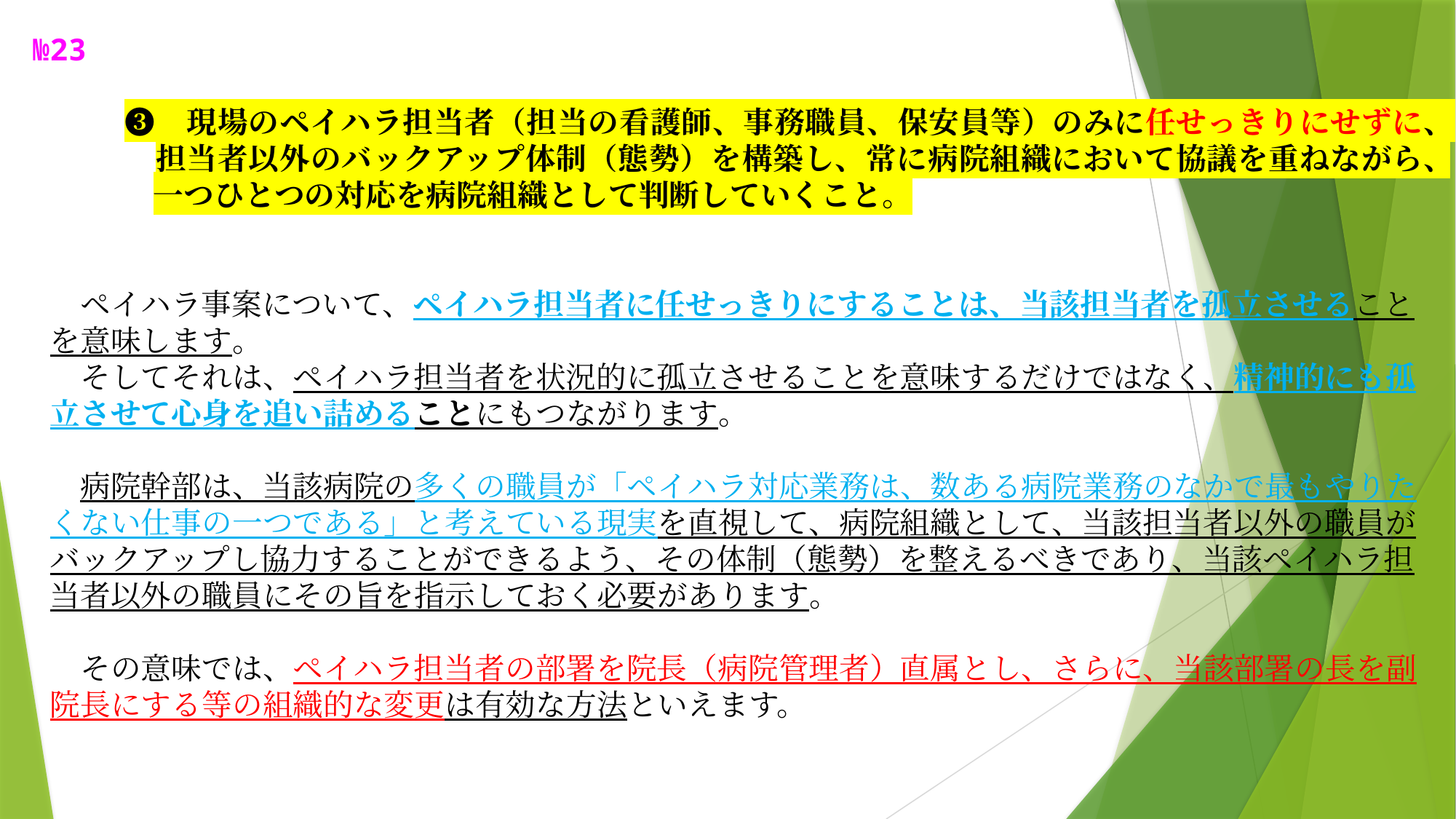

№23

　　　❸　現場のペイハラ担当者（担当の看護師、事務職員、保安員等）のみに任せっきりにせずに、
　　　　担当者以外のバックアップ体制（態勢）を構築し、常に病院組織において協議を重ねながら、
　　　　一つひとつの対応を病院組織として判断していくこと。

　ペイハラ事案について、ペイハラ担当者に任せっきりにすることは、当該担当者を孤立させること
を意味します。
　そしてそれは、ペイハラ担当者を状況的に孤立させることを意味するだけではなく、精神的にも孤
立させて心身を追い詰めることにもつながります。

　病院幹部は、当該病院の多くの職員が「ペイハラ対応業務は、数ある病院業務のなかで最もやりた
くない仕事の一つである」と考えている現実を直視して、病院組織として、当該担当者以外の職員が
バックアップし協力することができるよう、その体制（態勢）を整えるべきであり、当該ペイハラ担
当者以外の職員にその旨を指示しておく必要があります。

　その意味では、ペイハラ担当者の部署を院長（病院管理者）直属とし、さらに、当該部署の長を副
院長にする等の組織的な変更は有効な方法といえます。